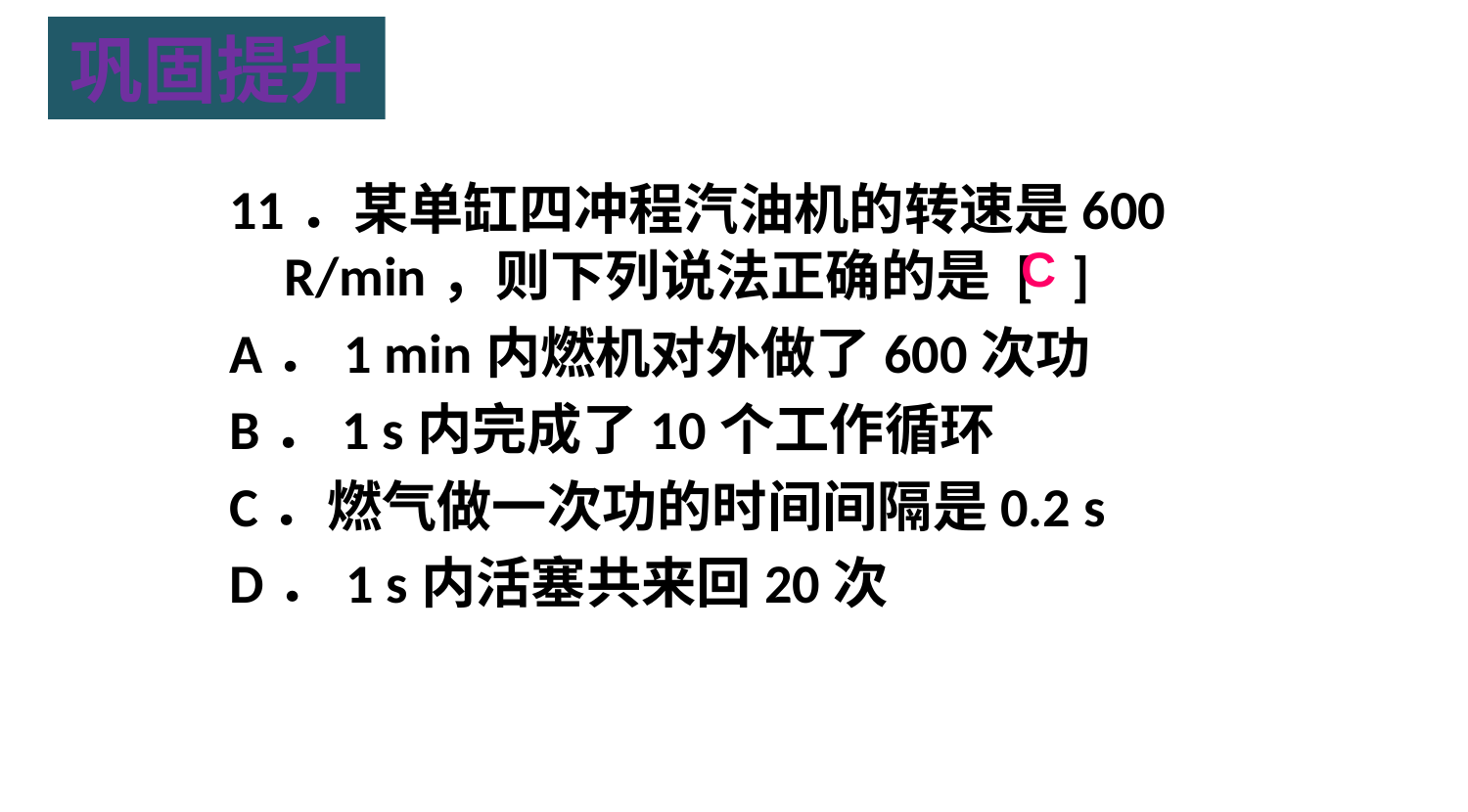

巩固提升
11．某单缸四冲程汽油机的转速是600 R/min，则下列说法正确的是 [   ]
A．1 min内燃机对外做了600次功
B．1 s内完成了10个工作循环
C．燃气做一次功的时间间隔是0.2 s
D．1 s内活塞共来回20次
C